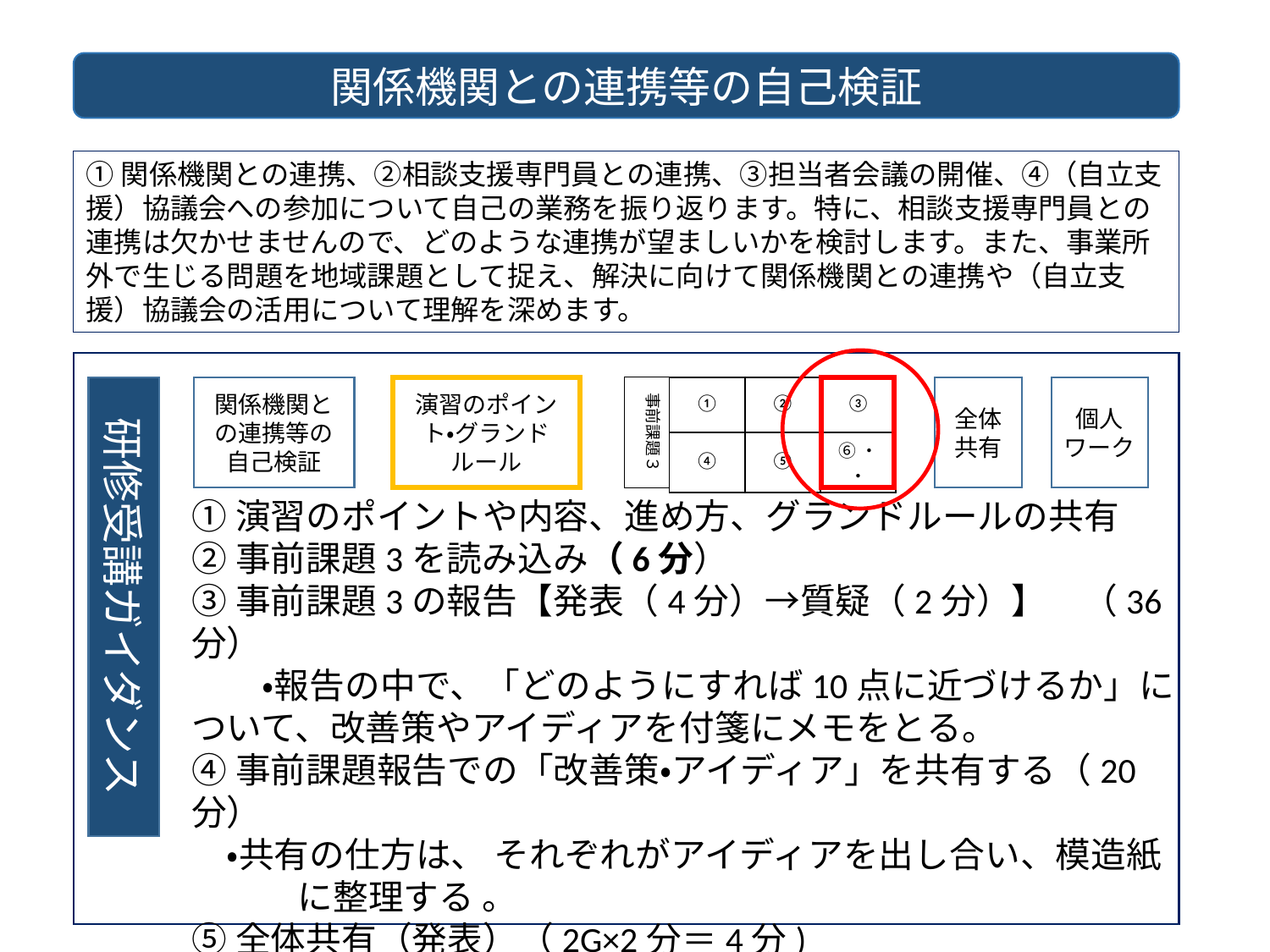

関係機関との連携等の自己検証
①関係機関との連携、②相談支援専門員との連携、③担当者会議の開催、④（自立支援）協議会への参加について自己の業務を振り返ります。特に、相談支援専門員との連携は欠かせませんので、どのような連携が望ましいかを検討します。また、事業所外で生じる問題を地域課題として捉え、解決に向けて関係機関との連携や（自立支援）協議会の活用について理解を深めます。

研修受講ガイダンス
個人ワーク

事前課題３
| ① | ② | ③ |
| --- | --- | --- |
| ④ | ⑤ | ⑥・・ |
演習のポイント・グランドルール
全体
共有
関係機関との連携等の自己検証
①演習のポイントや内容、進め方、グランドルールの共有
②事前課題3を読み込み（6分）
③事前課題3の報告【発表（4分）→質疑（2分）】　（36分）
　　・報告の中で、「どのようにすれば10点に近づけるか」について、改善策やアイディアを付箋にメモをとる。
④事前課題報告での「改善策・アイディア」を共有する（20分）
　・共有の仕方は、 それぞれがアイディアを出し合い、模造紙
　　　に整理する 。
⑤全体共有（発表）（2G×2分＝4分)
　・発表Gは演習統括が選出する。